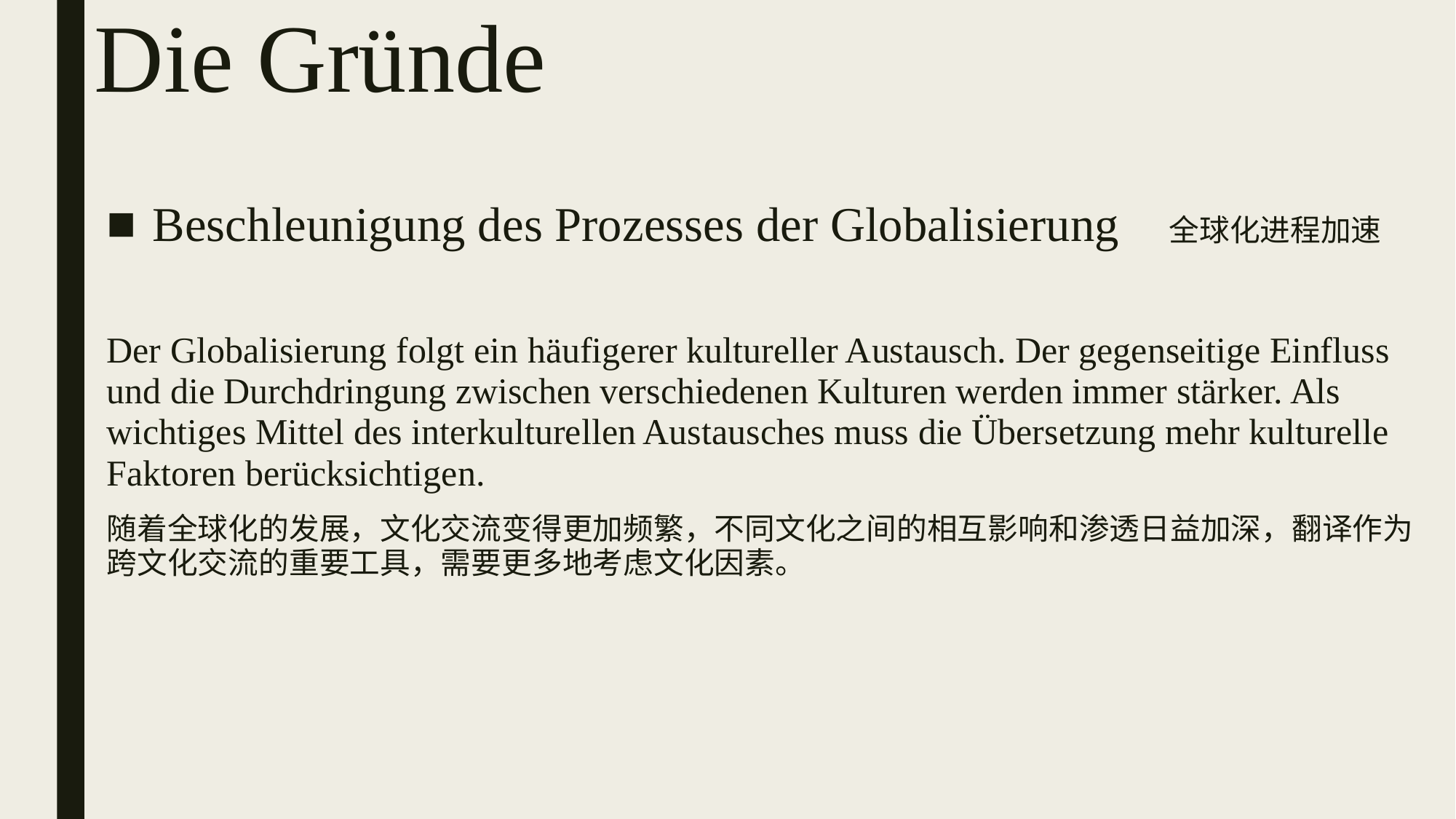

# Die Gründe
Beschleunigung des Prozesses der Globalisierung   全球化进程加速

Der Globalisierung folgt ein häufigerer kultureller Austausch. Der gegenseitige Einfluss und die Durchdringung zwischen verschiedenen Kulturen werden immer stärker. Als wichtiges Mittel des interkulturellen Austausches muss die Übersetzung mehr kulturelle Faktoren berücksichtigen.
随着全球化的发展，文化交流变得更加频繁，不同文化之间的相互影响和渗透日益加深，翻译作为跨文化交流的重要工具，需要更多地考虑文化因素。